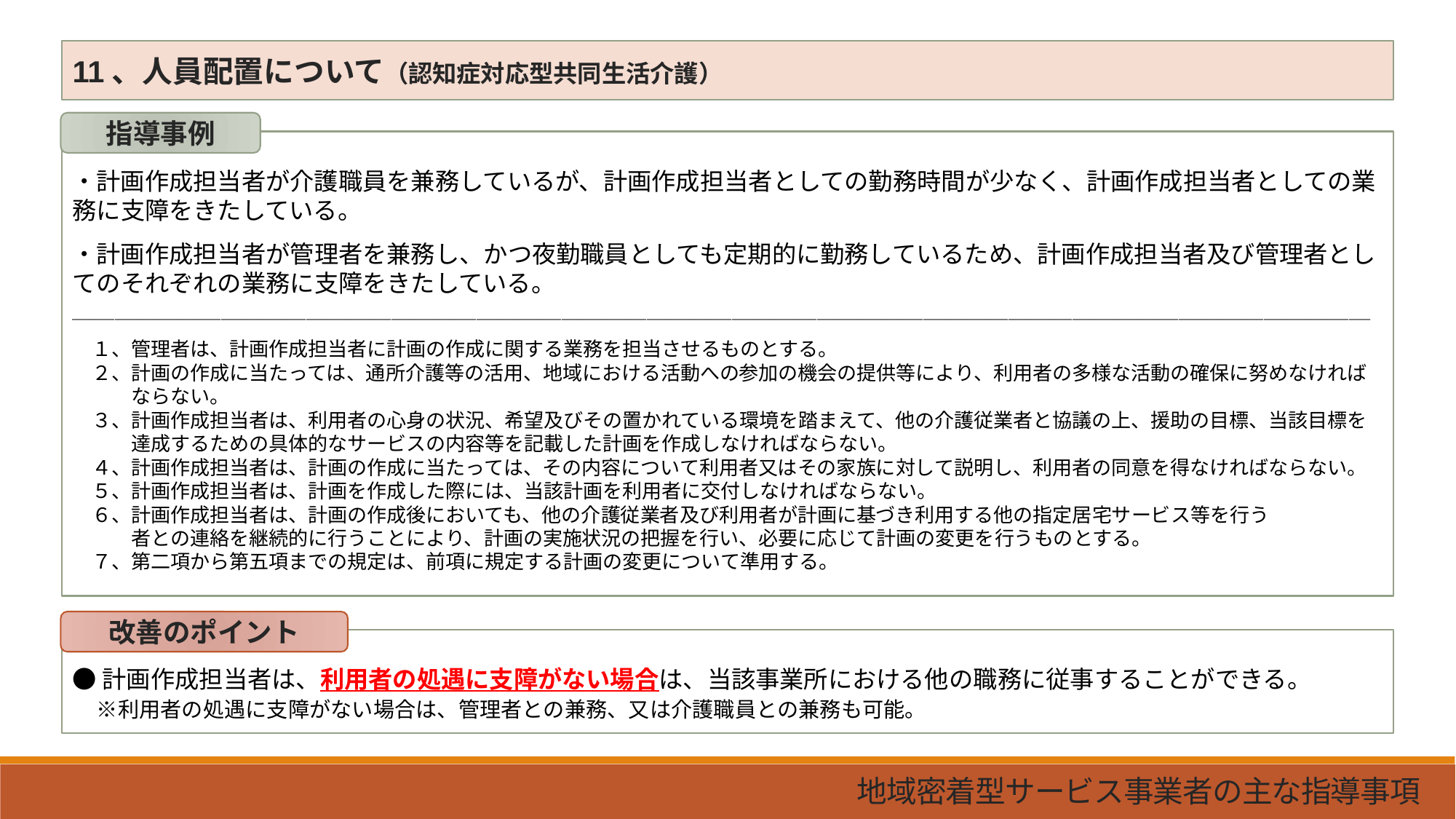

11、人員配置について（認知症対応型共同生活介護）
指導事例

・計画作成担当者が介護職員を兼務しているが、計画作成担当者としての勤務時間が少なく、計画作成担当者としての業務に支障をきたしている。

・計画作成担当者が管理者を兼務し、かつ夜勤職員としても定期的に勤務しているため、計画作成担当者及び管理者としてのそれぞれの業務に支障をきたしている。
＿＿＿＿＿＿＿＿＿＿＿＿＿＿＿＿＿＿＿＿＿＿＿＿＿＿＿＿＿＿＿＿＿＿＿＿＿＿＿＿＿＿＿＿＿＿＿＿＿＿＿＿＿＿＿＿＿＿＿＿＿

　１、管理者は、計画作成担当者に計画の作成に関する業務を担当させるものとする。
　２、計画の作成に当たっては、通所介護等の活用、地域における活動への参加の機会の提供等により、利用者の多様な活動の確保に努めなければ
　　　ならない。
　３、計画作成担当者は、利用者の心身の状況、希望及びその置かれている環境を踏まえて、他の介護従業者と協議の上、援助の目標、当該目標を
　　　達成するための具体的なサービスの内容等を記載した計画を作成しなければならない。
　４、計画作成担当者は、計画の作成に当たっては、その内容について利用者又はその家族に対して説明し、利用者の同意を得なければならない。
　５、計画作成担当者は、計画を作成した際には、当該計画を利用者に交付しなければならない。
　６、計画作成担当者は、計画の作成後においても、他の介護従業者及び利用者が計画に基づき利用する他の指定居宅サービス等を行う
　　　者との連絡を継続的に行うことにより、計画の実施状況の把握を行い、必要に応じて計画の変更を行うものとする。
　７、第二項から第五項までの規定は、前項に規定する計画の変更について準用する。
改善のポイント

●計画作成担当者は、利用者の処遇に支障がない場合は、当該事業所における他の職務に従事することができる。
　※利用者の処遇に支障がない場合は、管理者との兼務、又は介護職員との兼務も可能。

地域密着型サービス事業者の主な指導事項